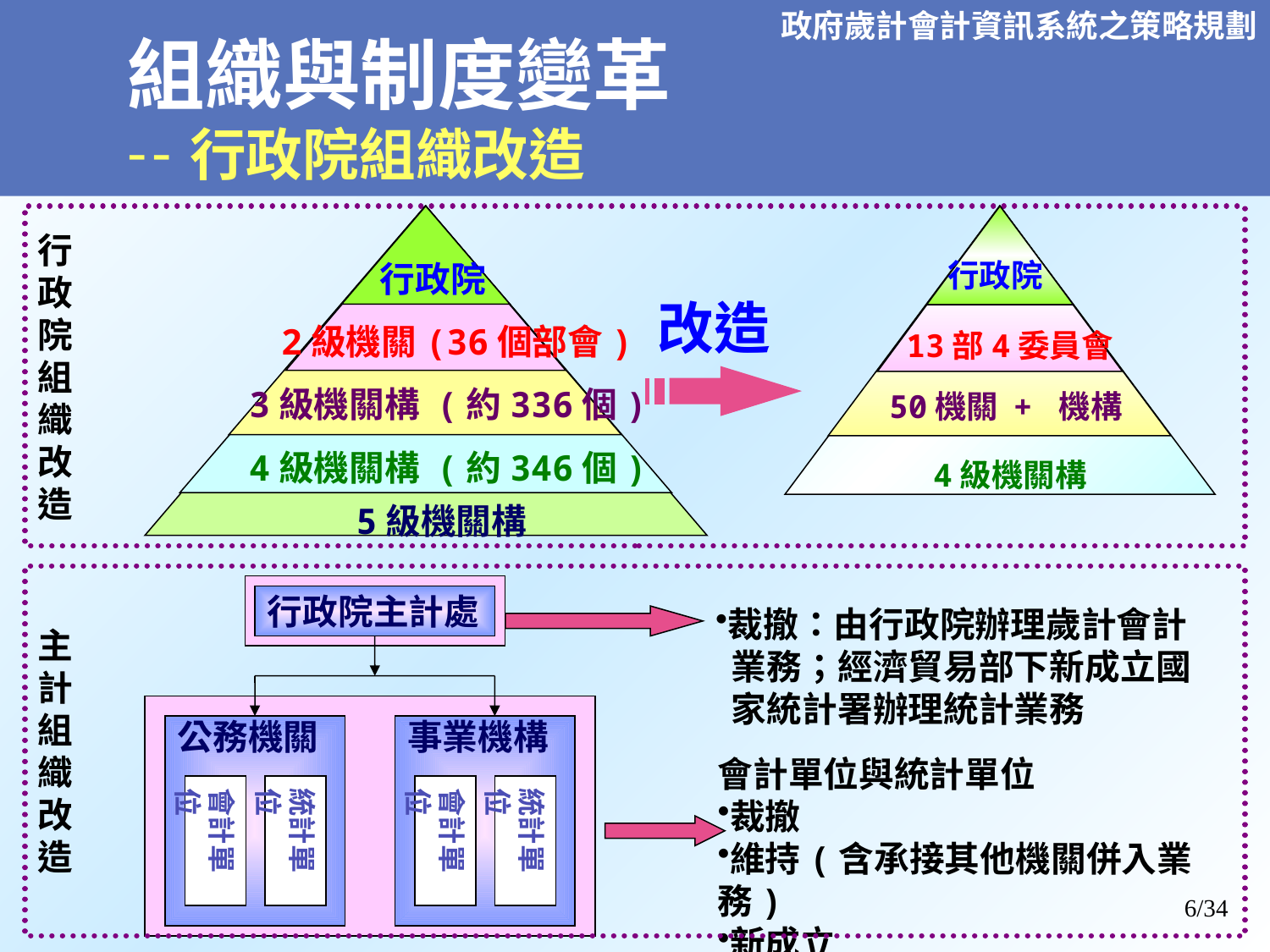

# 組織與制度變革 --行政院組織改造
行
政
院
組
織
改
造

行政院
2級機關(36個部會)
3級機關構 (約336個)
4級機關構 (約346個)
5級機關構

行政院
  13部4委員會
  50機關 + 機構
4級機關構
改造

主
計
組
織
改
造

行政院主計處

公務機關

事業機構

會計單位
統計單位
會計單位
統計單位

裁撤：由行政院辦理歲計會計
  業務；經濟貿易部下新成立國
  家統計署辦理統計業務

會計單位與統計單位
裁撤
維持(含承接其他機關併入業務)
新成立

6/34